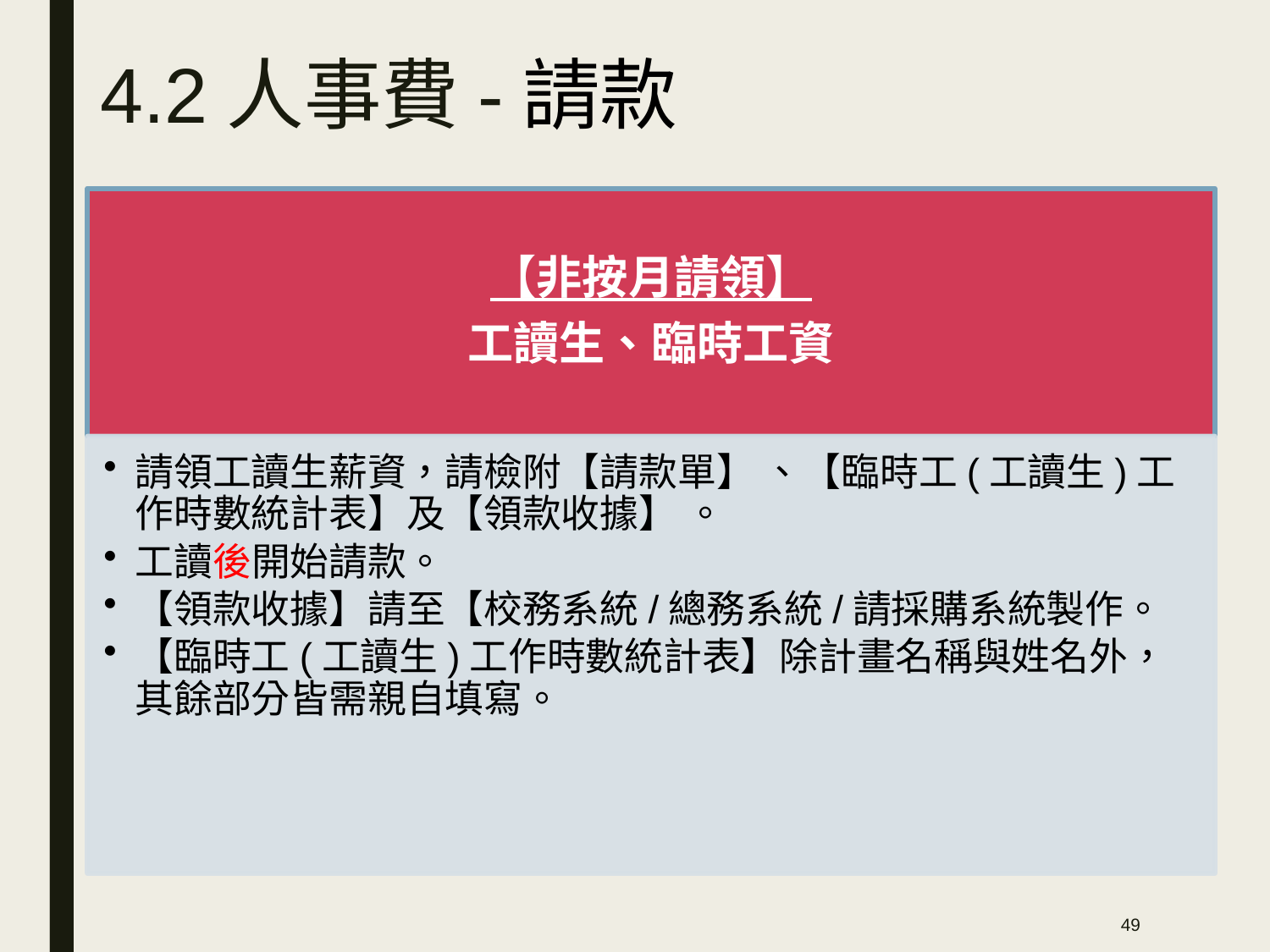

# 4.2人事費-請款
【非按月請領】
工讀生、臨時工資
請領工讀生薪資，請檢附【請款單】 、【臨時工(工讀生)工作時數統計表】及【領款收據】 。
工讀後開始請款。
【領款收據】請至【校務系統/總務系統/請採購系統製作。
【臨時工(工讀生)工作時數統計表】除計畫名稱與姓名外， 其餘部分皆需親自填寫。
49